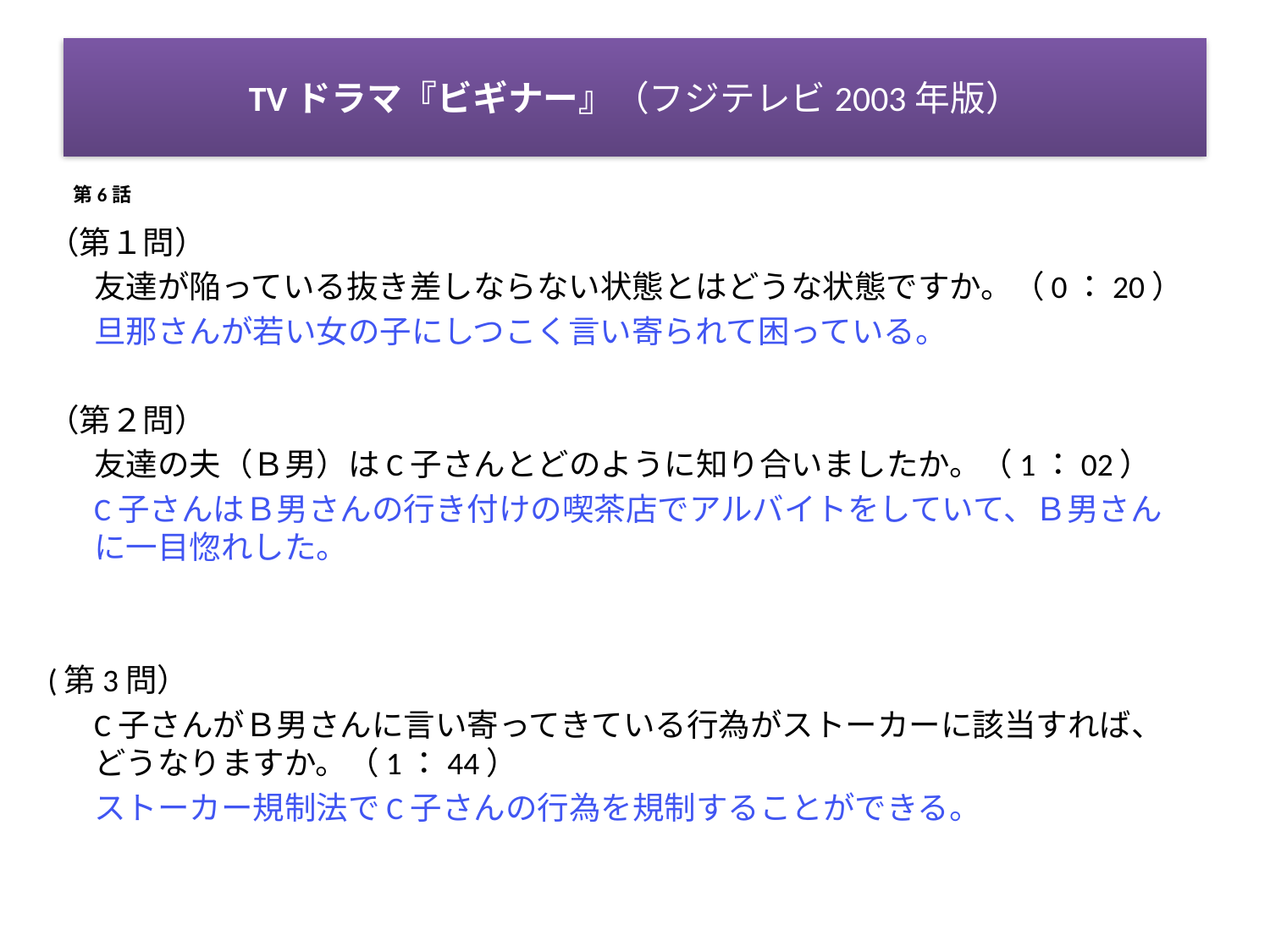

# TVドラマ『ビギナー』（フジテレビ2003年版）
第6話
（第１問）
	友達が陥っている抜き差しならない状態とはどうな状態ですか。（0：20）
	旦那さんが若い女の子にしつこく言い寄られて困っている。

（第２問）
	友達の夫（Ｂ男）はC子さんとどのように知り合いましたか。（1：02）
	C子さんはＢ男さんの行き付けの喫茶店でアルバイトをしていて、Ｂ男さんに一目惚れした。

(第3問）
	C子さんがＢ男さんに言い寄ってきている行為がストーカーに該当すれば、どうなりますか。（1：44）
	ストーカー規制法でC子さんの行為を規制することができる。